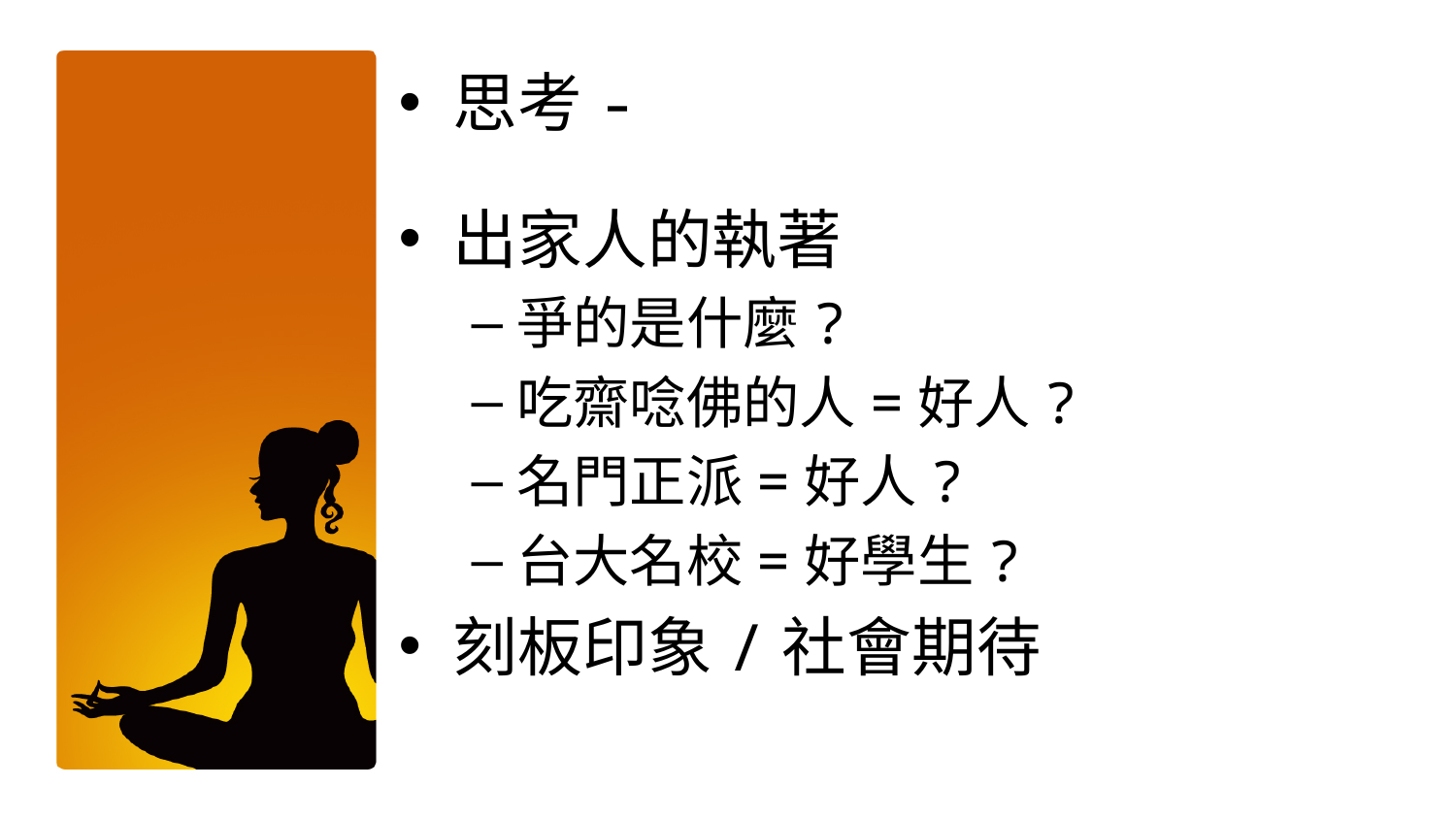

思考-
出家人的執著
爭的是什麼?
吃齋唸佛的人=好人?
名門正派=好人?
台大名校=好學生?
刻板印象/社會期待